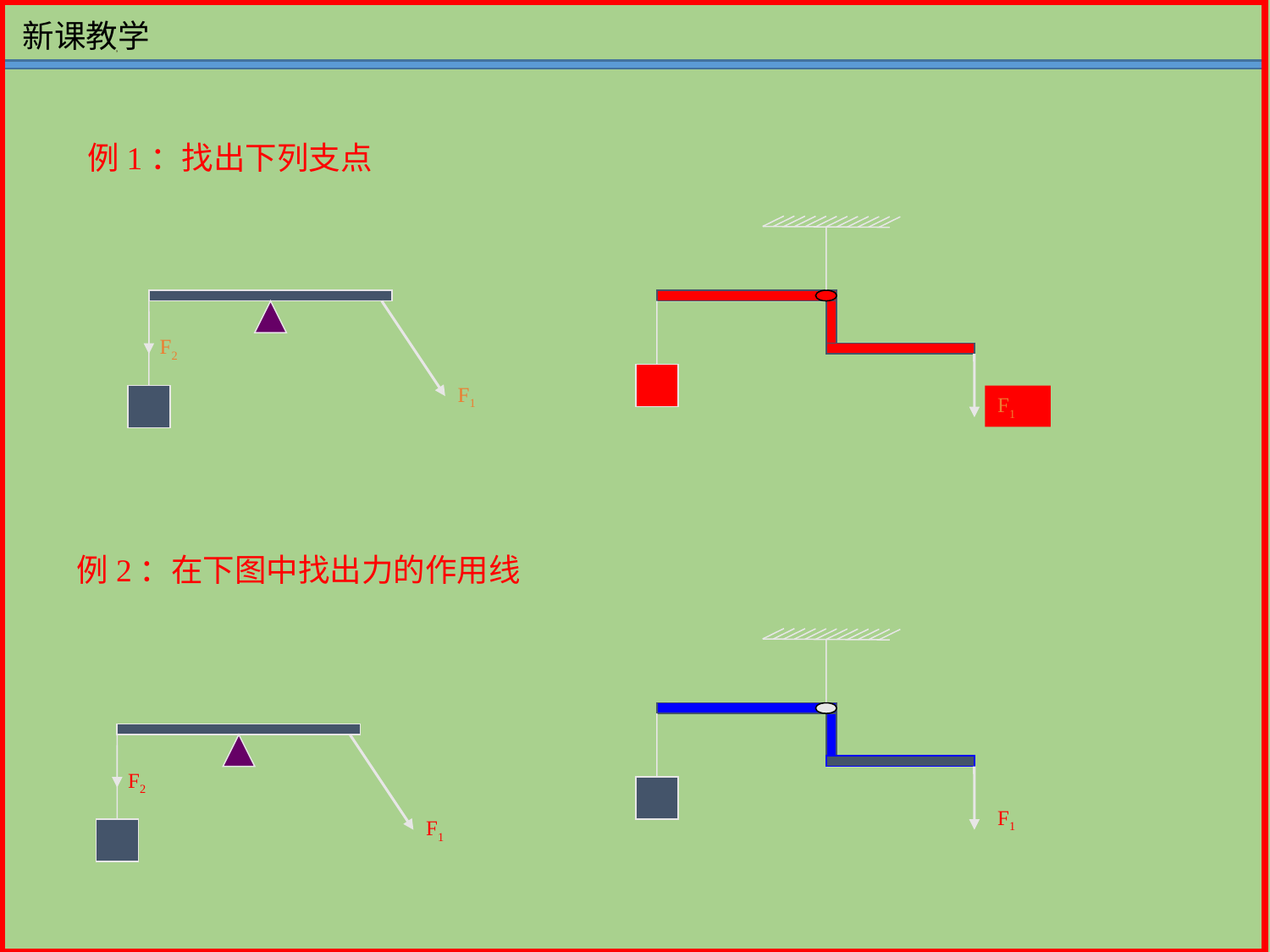

新课教学

例1：找出下列支点

F1

F2
F1

例2：在下图中找出力的作用线

F1

F2
F1

9